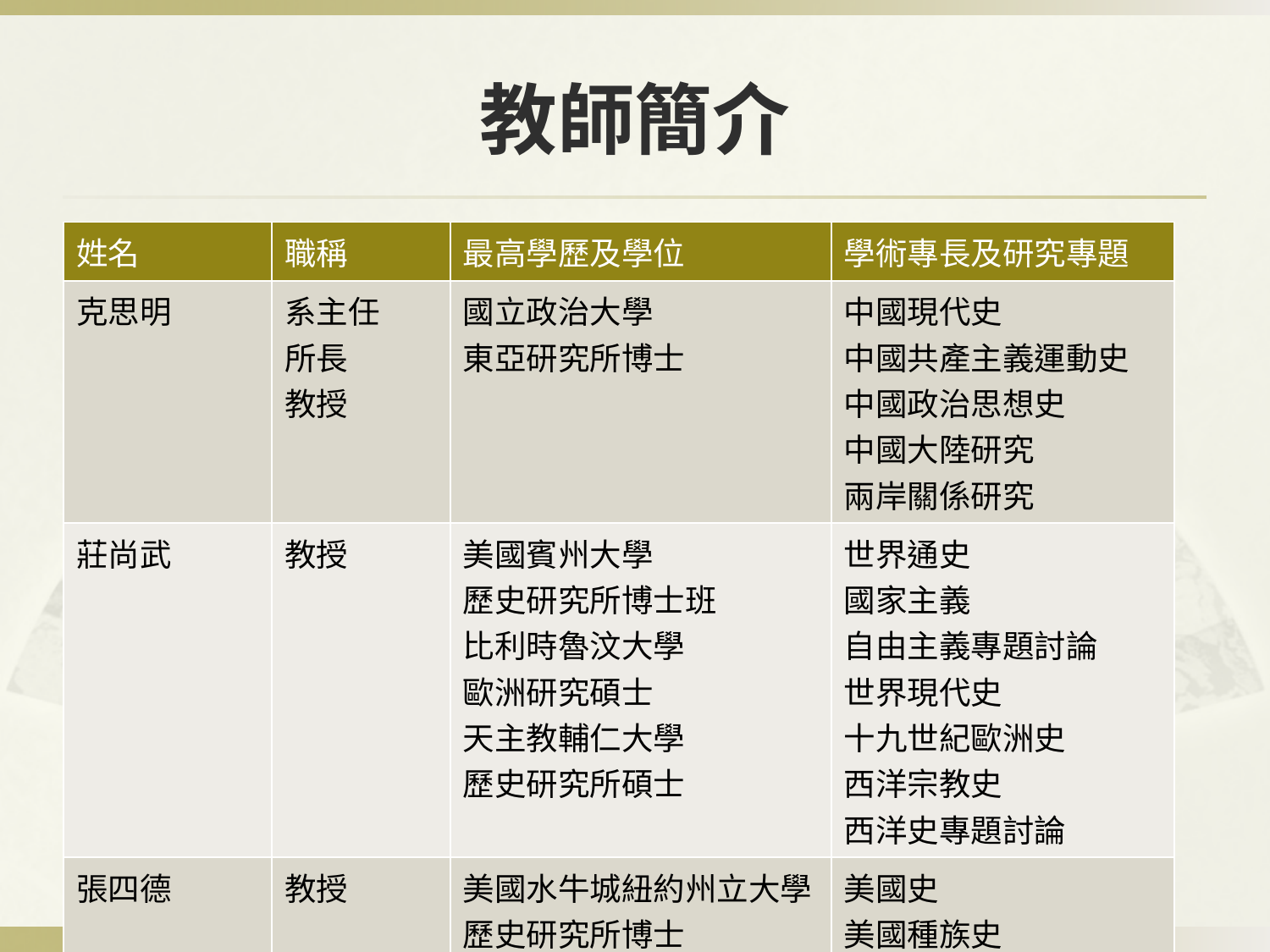

# 教師簡介
| 姓名 | 職稱 | 最高學歷及學位 | 學術專長及研究專題 |
| --- | --- | --- | --- |
| 克思明 | 系主任 所長 教授 | 國立政治大學 東亞研究所博士 | 中國現代史 中國共產主義運動史 中國政治思想史 中國大陸研究 兩岸關係研究 |
| 莊尚武 | 教授 | 美國賓州大學 歷史研究所博士班 比利時魯汶大學 歐洲研究碩士 天主教輔仁大學 歷史研究所碩士 | 世界通史 國家主義 自由主義專題討論 世界現代史 十九世紀歐洲史 西洋宗教史 西洋史專題討論 |
| 張四德 | 教授 | 美國水牛城紐約州立大學 歷史研究所博士 | 美國史 美國種族史 美國華人史 |